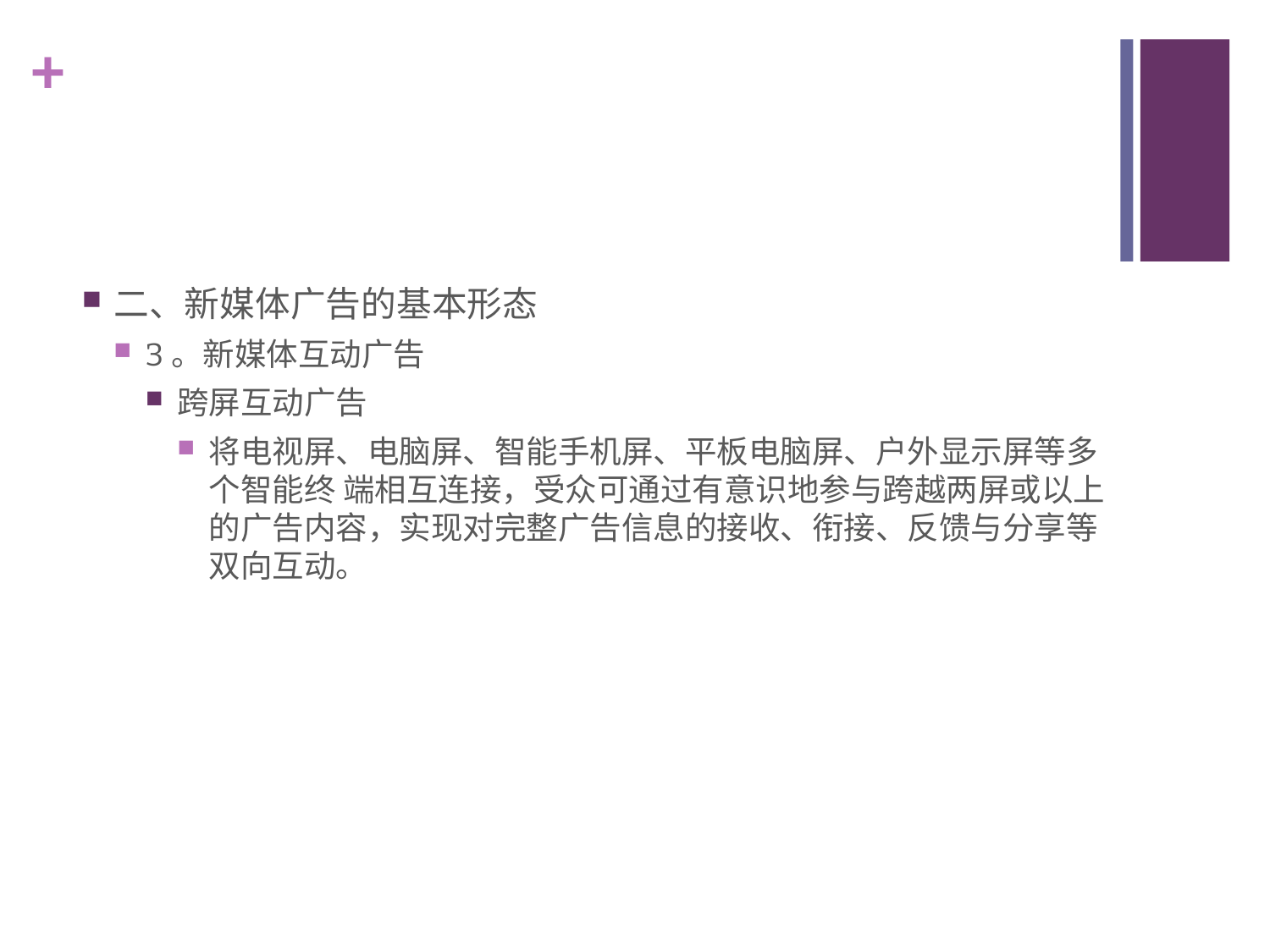

#
二、新媒体广告的基本形态
3。新媒体互动广告
跨屏互动广告
将电视屏、电脑屏、智能手机屏、平板电脑屏、户外显示屏等多个智能终 端相互连接，受众可通过有意识地参与跨越两屏或以上的广告内容，实现对完整广告信息的接收、衔接、反馈与分享等双向互动。